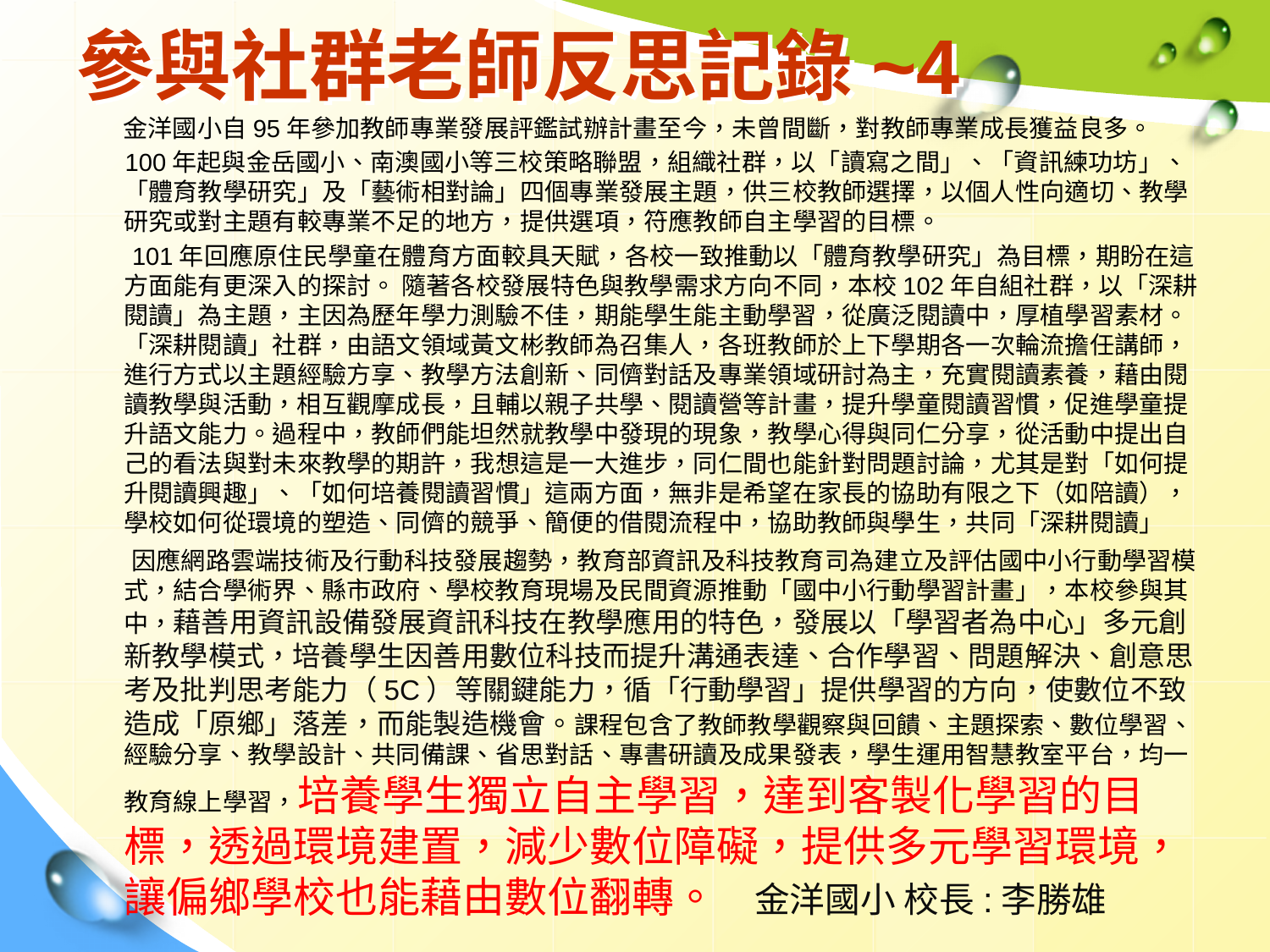

# 參與社群老師反思記錄~4
         金洋國小自95年參加教師專業發展評鑑試辦計畫至今，未曾間斷，對教師專業成長獲益良多。
       100年起與金岳國小、南澳國小等三校策略聯盟，組織社群，以「讀寫之間」、「資訊練功坊」、「體育教學研究」及「藝術相對論」四個專業發展主題，供三校教師選擇，以個人性向適切、教學研究或對主題有較專業不足的地方，提供選項，符應教師自主學習的目標。
        101年回應原住民學童在體育方面較具天賦，各校一致推動以「體育教學研究」為目標，期盼在這方面能有更深入的探討。 隨著各校發展特色與教學需求方向不同，本校102年自組社群，以「深耕閱讀」為主題，主因為歷年學力測驗不佳，期能學生能主動學習，從廣泛閱讀中，厚植學習素材。「深耕閱讀」社群，由語文領域黃文彬教師為召集人，各班教師於上下學期各一次輪流擔任講師，進行方式以主題經驗方享、教學方法創新、同儕對話及專業領域研討為主，充實閱讀素養，藉由閱讀教學與活動，相互觀摩成長，且輔以親子共學、閱讀營等計畫，提升學童閱讀習慣，促進學童提升語文能力。過程中，教師們能坦然就教學中發現的現象，教學心得與同仁分享，從活動中提出自己的看法與對未來教學的期許，我想這是一大進步，同仁間也能針對問題討論，尤其是對「如何提升閱讀興趣」、「如何培養閱讀習慣」這兩方面，無非是希望在家長的協助有限之下（如陪讀），學校如何從環境的塑造、同儕的競爭、簡便的借閱流程中，協助教師與學生，共同「深耕閱讀」
         因應網路雲端技術及行動科技發展趨勢，教育部資訊及科技教育司為建立及評估國中小行動學習模式，結合學術界、縣市政府、學校教育現場及民間資源推動「國中小行動學習計畫」，本校參與其中，藉善用資訊設備發展資訊科技在教學應用的特色，發展以「學習者為中心」多元創新教學模式，培養學生因善用數位科技而提升溝通表達、合作學習、問題解決、創意思考及批判思考能力（5C）等關鍵能力，循「行動學習」提供學習的方向，使數位不致造成「原鄉」落差，而能製造機會。課程包含了教師教學觀察與回饋、主題探索、數位學習、經驗分享、教學設計、共同備課、省思對話、專書研讀及成果發表，學生運用智慧教室平台，均一教育線上學習，培養學生獨立自主學習，達到客製化學習的目標，透過環境建置，減少數位障礙，提供多元學習環境，讓偏鄉學校也能藉由數位翻轉。    金洋國小 校長:李勝雄